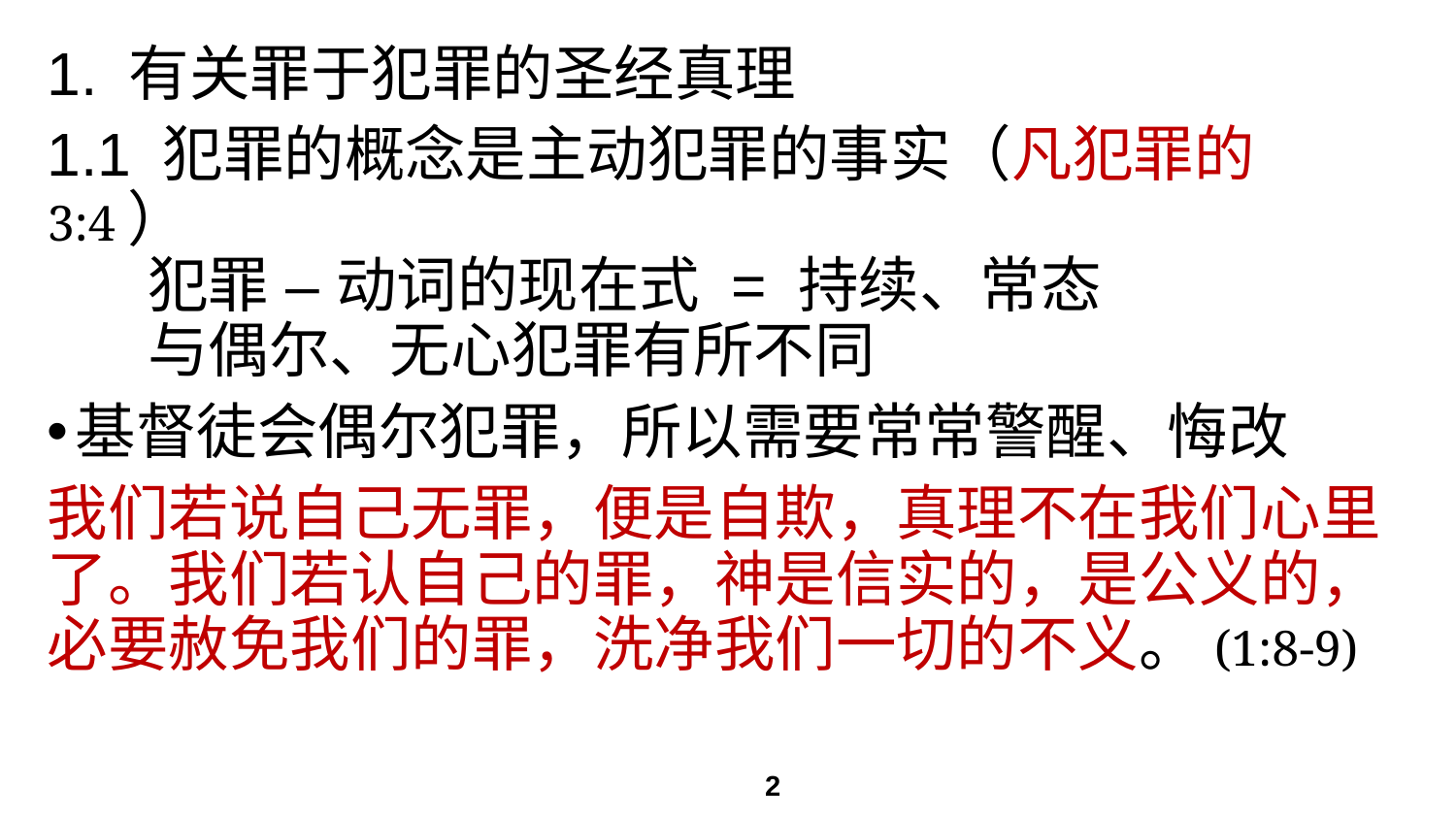

# 1. 有关罪于犯罪的圣经真理
1.1 犯罪的概念是主动犯罪的事实（凡犯罪的 3:4）
      犯罪 – 动词的现在式 = 持续、常态
      与偶尔、无心犯罪有所不同
基督徒会偶尔犯罪，所以需要常常警醒、悔改
我们若说自己无罪，便是自欺，真理不在我们心里了。我们若认自己的罪，神是信实的，是公义的，必要赦免我们的罪，洗净我们一切的不义。(1:8-9)

2